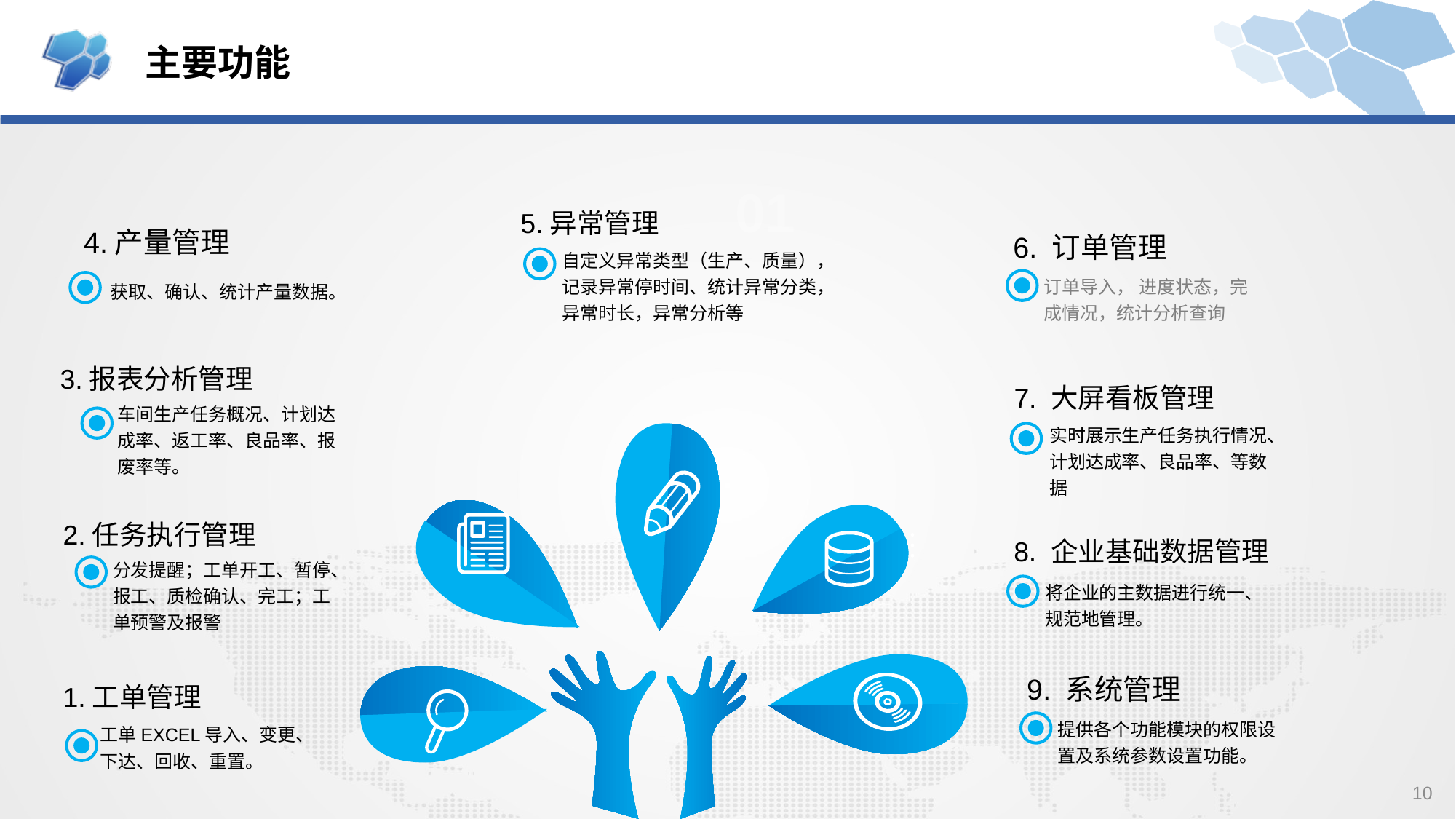

主要功能

01
5.异常管理
自定义异常类型（生产、质量），记录异常停时间、统计异常分类，异常时长，异常分析等

4.产量管理

获取、确认、统计产量数据。
6. 订单管理
订单导入， 进度状态，完成情况，统计分析查询

3.报表分析管理
车间生产任务概况、计划达成率、返工率、良品率、报废率等。

7. 大屏看板管理
实时展示生产任务执行情况、计划达成率、良品率、等数据

2.任务执行管理
分发提醒；工单开工、暂停、报工、质检确认、完工；工单预警及报警

8. 企业基础数据管理
将企业的主数据进行统一、规范地管理。

9. 系统管理
提供各个功能模块的权限设置及系统参数设置功能。

1.工单管理
工单EXCEL导入、变更、下达、回收、重置。

10